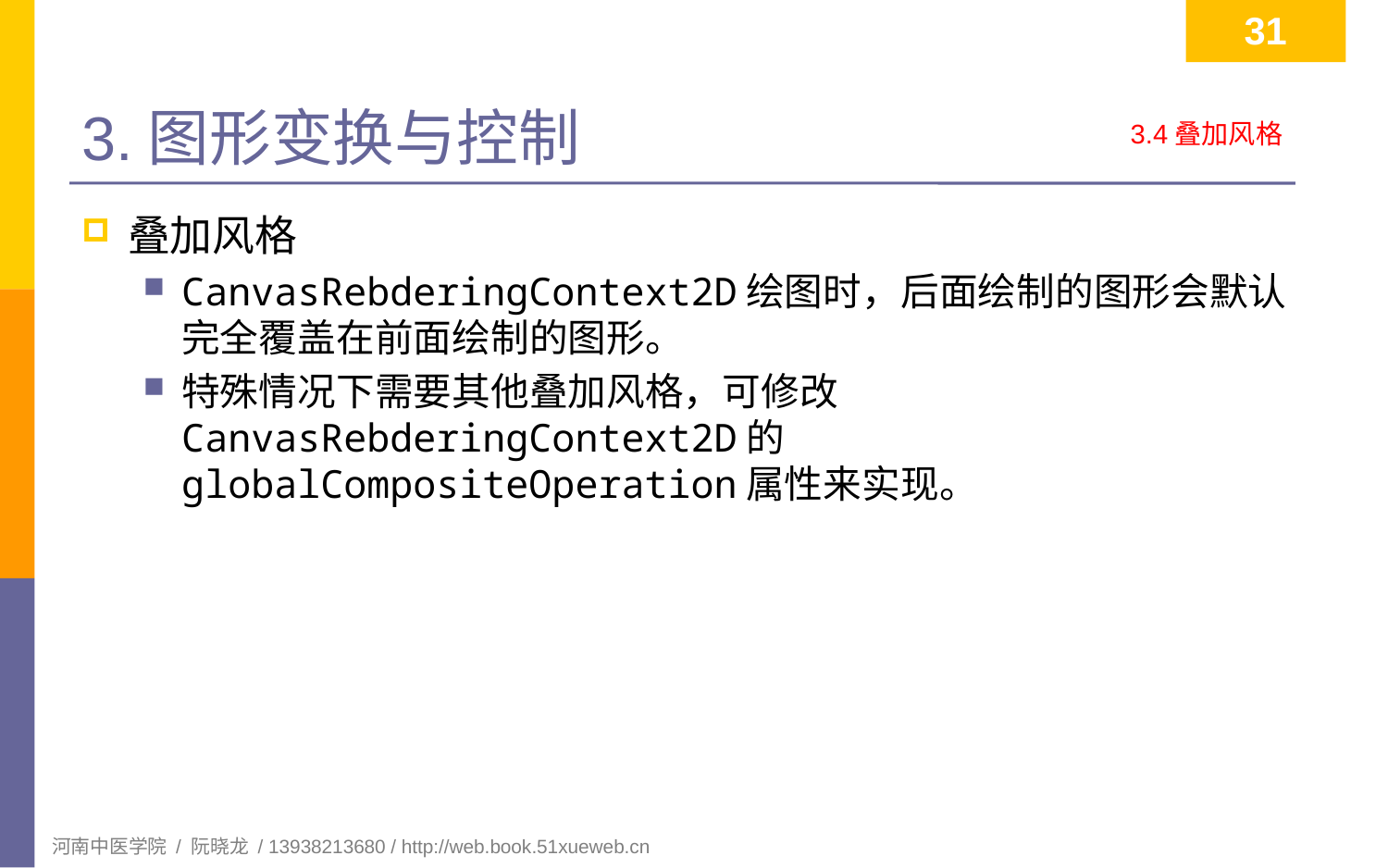

31
# 3.图形变换与控制
3.4叠加风格
叠加风格
CanvasRebderingContext2D绘图时，后面绘制的图形会默认完全覆盖在前面绘制的图形。
特殊情况下需要其他叠加风格，可修改CanvasRebderingContext2D的globalCompositeOperation属性来实现。